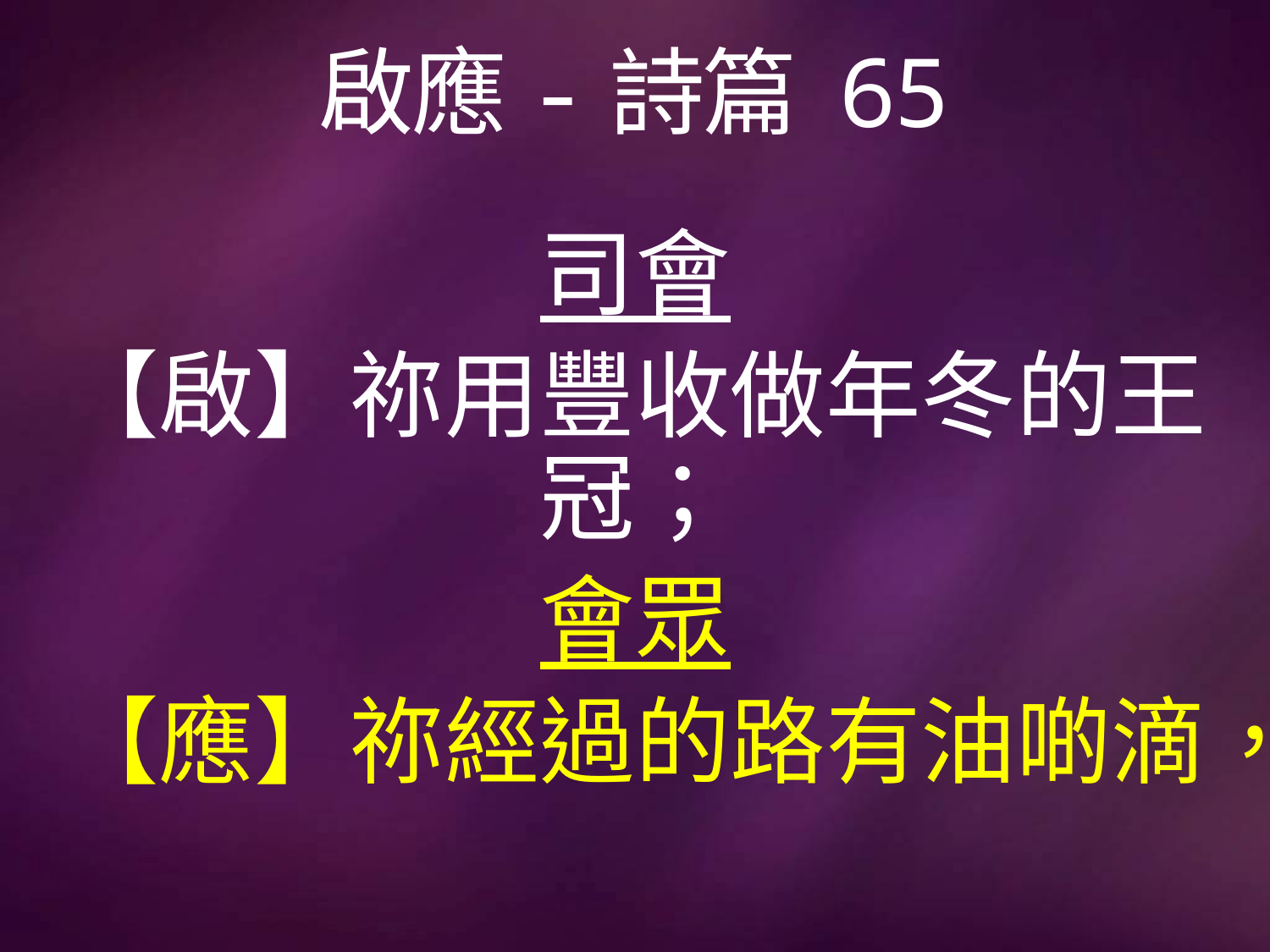

# 啟應-詩篇 65
司會
【啟】祢用豐收做年冬的王冠；
會眾
【應】祢經過的路有油啲滴，